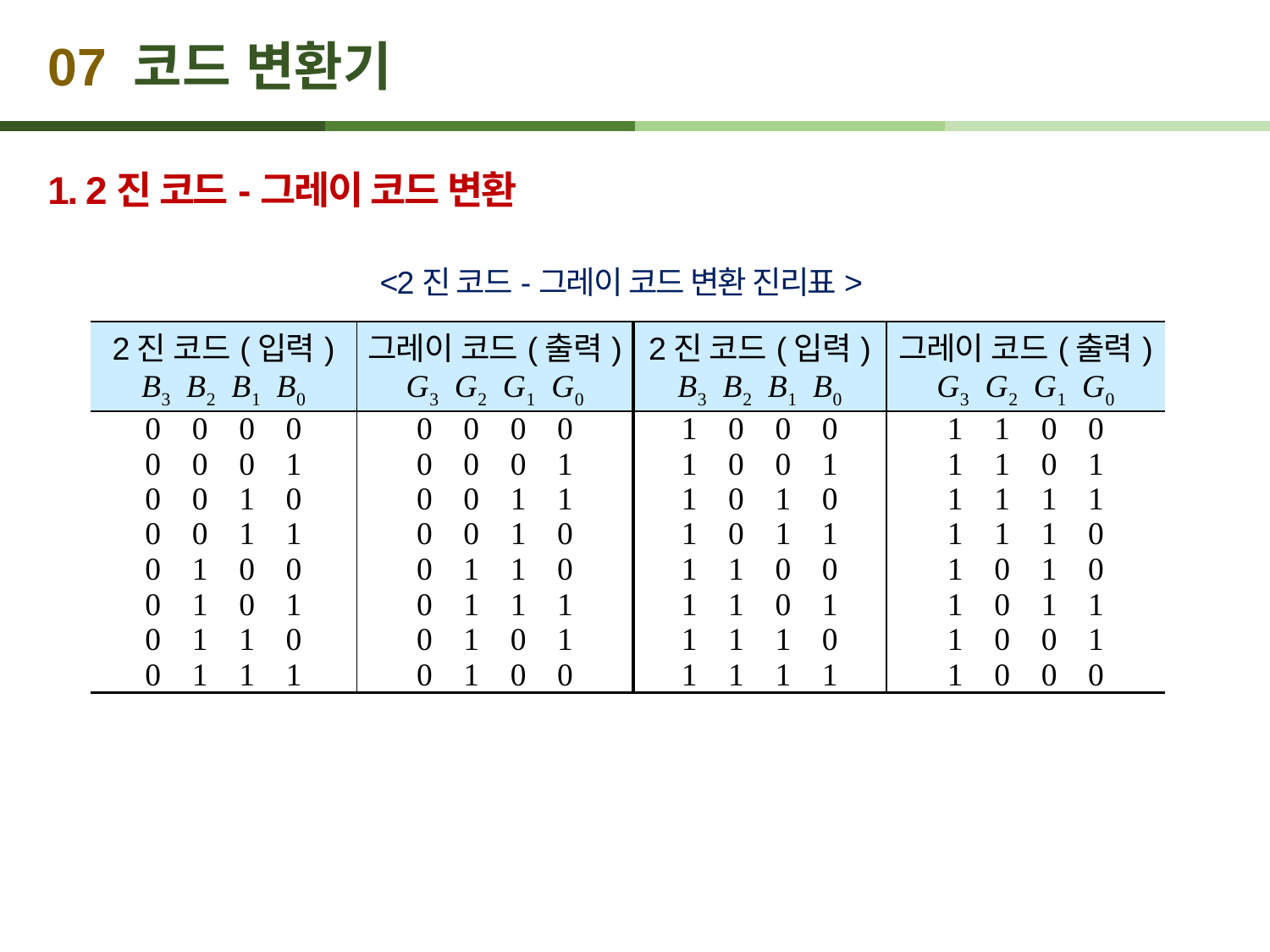

# 07 코드 변환기
1. 2진 코드-그레이 코드 변환

<2진 코드-그레이 코드 변환 진리표>
| 2진 코드(입력) B3 B2 B1 B0 | 그레이 코드(출력) G3 G2 G1 G0 | 2진 코드(입력) B3 B2 B1 B0 | 그레이 코드(출력) G3 G2 G1 G0 |
| --- | --- | --- | --- |
| 0 0 0 0 0 0 0 1 0 0 1 0 0 0 1 1 0 1 0 0 0 1 0 1 0 1 1 0 0 1 1 1 | 0 0 0 0 0 0 0 1 0 0 1 1 0 0 1 0 0 1 1 0 0 1 1 1 0 1 0 1 0 1 0 0 | 1 0 0 0 1 0 0 1 1 0 1 0 1 0 1 1 1 1 0 0 1 1 0 1 1 1 1 0 1 1 1 1 | 1 1 0 0 1 1 0 1 1 1 1 1 1 1 1 0 1 0 1 0 1 0 1 1 1 0 0 1 1 0 0 0 |